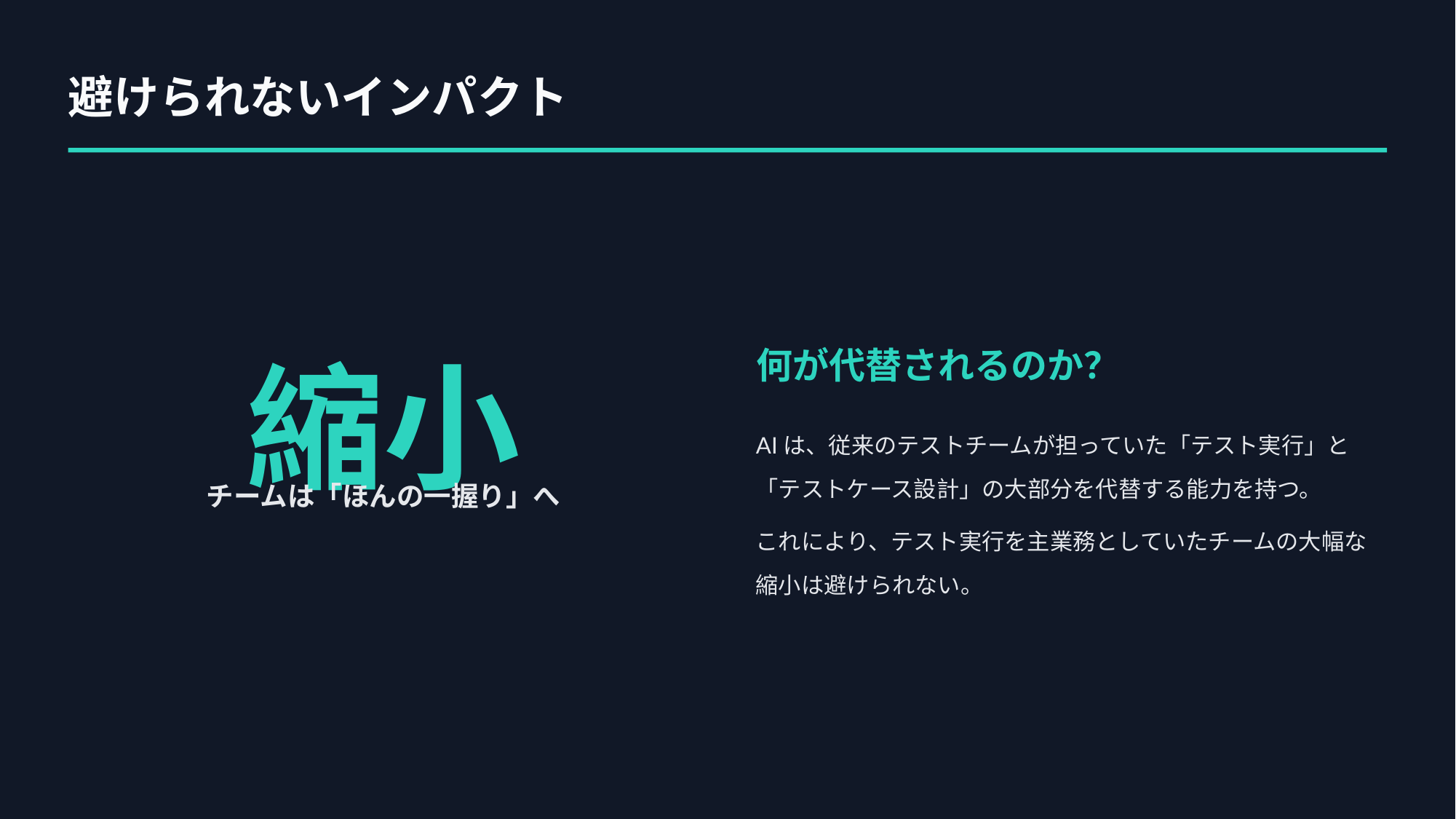

避けられないインパクト

縮小
何が代替されるのか？
AIは、従来のテストチームが担っていた「テスト実行」と「テストケース設計」の大部分を代替する能力を持つ。
チームは「ほんの一握り」へ
これにより、テスト実行を主業務としていたチームの大幅な縮小は避けられない。